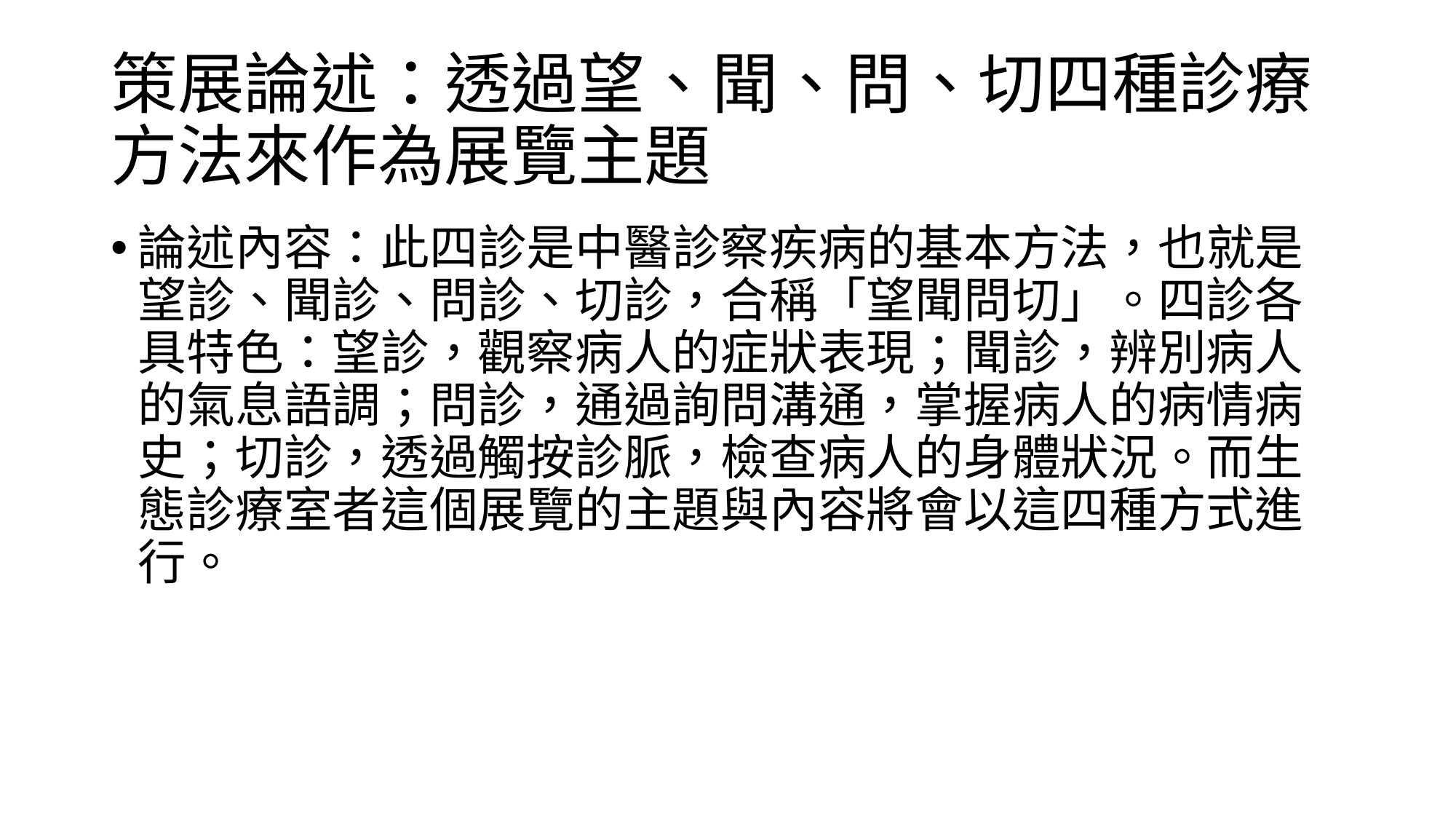

# 策展論述：透過望、聞、問、切四種診療方法來作為展覽主題
論述內容：此四診是中醫診察疾病的基本方法，也就是望診、聞診、問診、切診，合稱「望聞問切」。四診各具特色：望診，觀察病人的症狀表現；聞診，辨別病人的氣息語調；問診，通過詢問溝通，掌握病人的病情病史；切診，透過觸按診脈，檢查病人的身體狀況。而生態診療室者這個展覽的主題與內容將會以這四種方式進行。